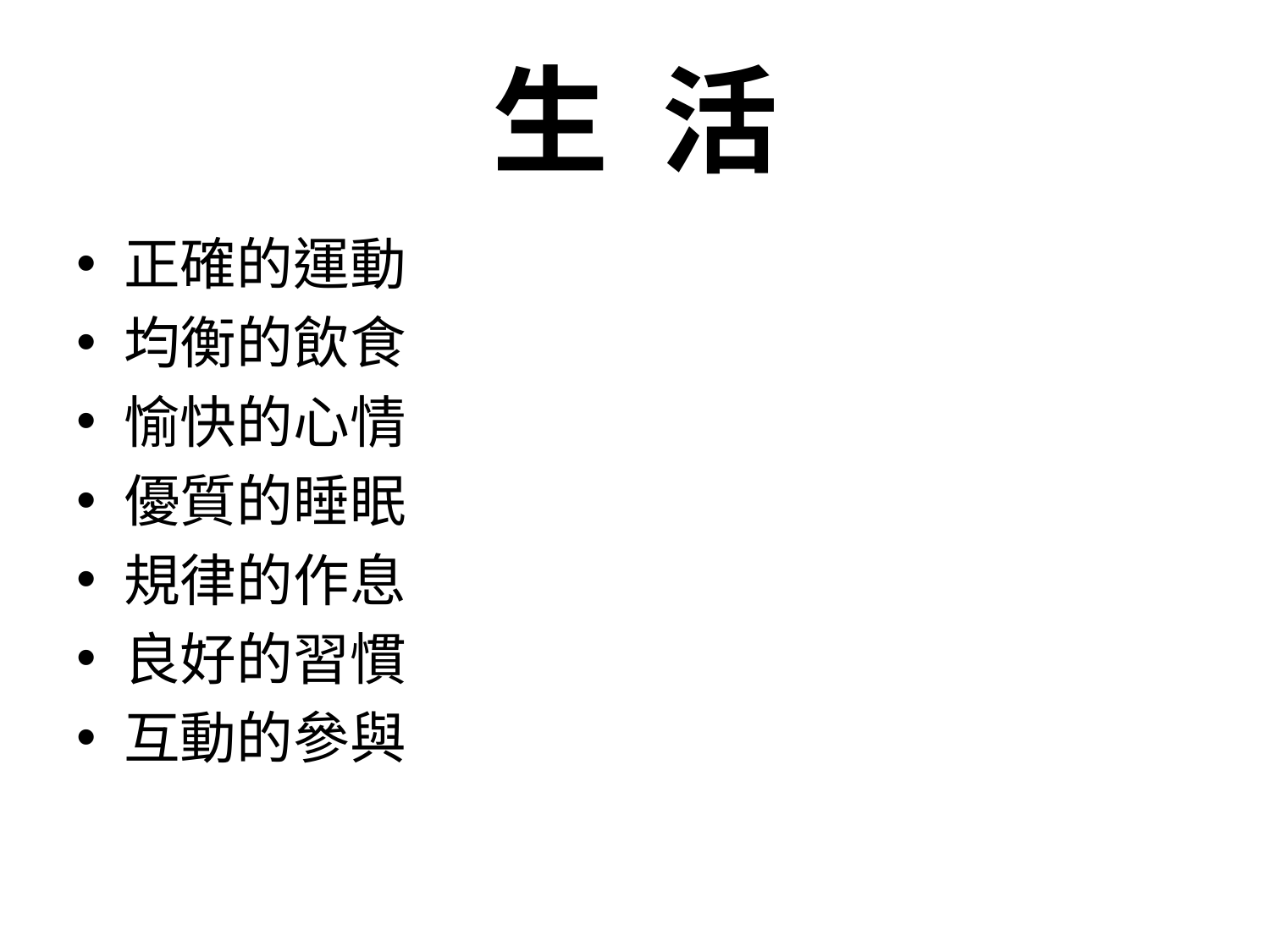

# 生  活
正確的運動
均衡的飲食
愉快的心情
優質的睡眠
規律的作息
良好的習慣
互動的參與